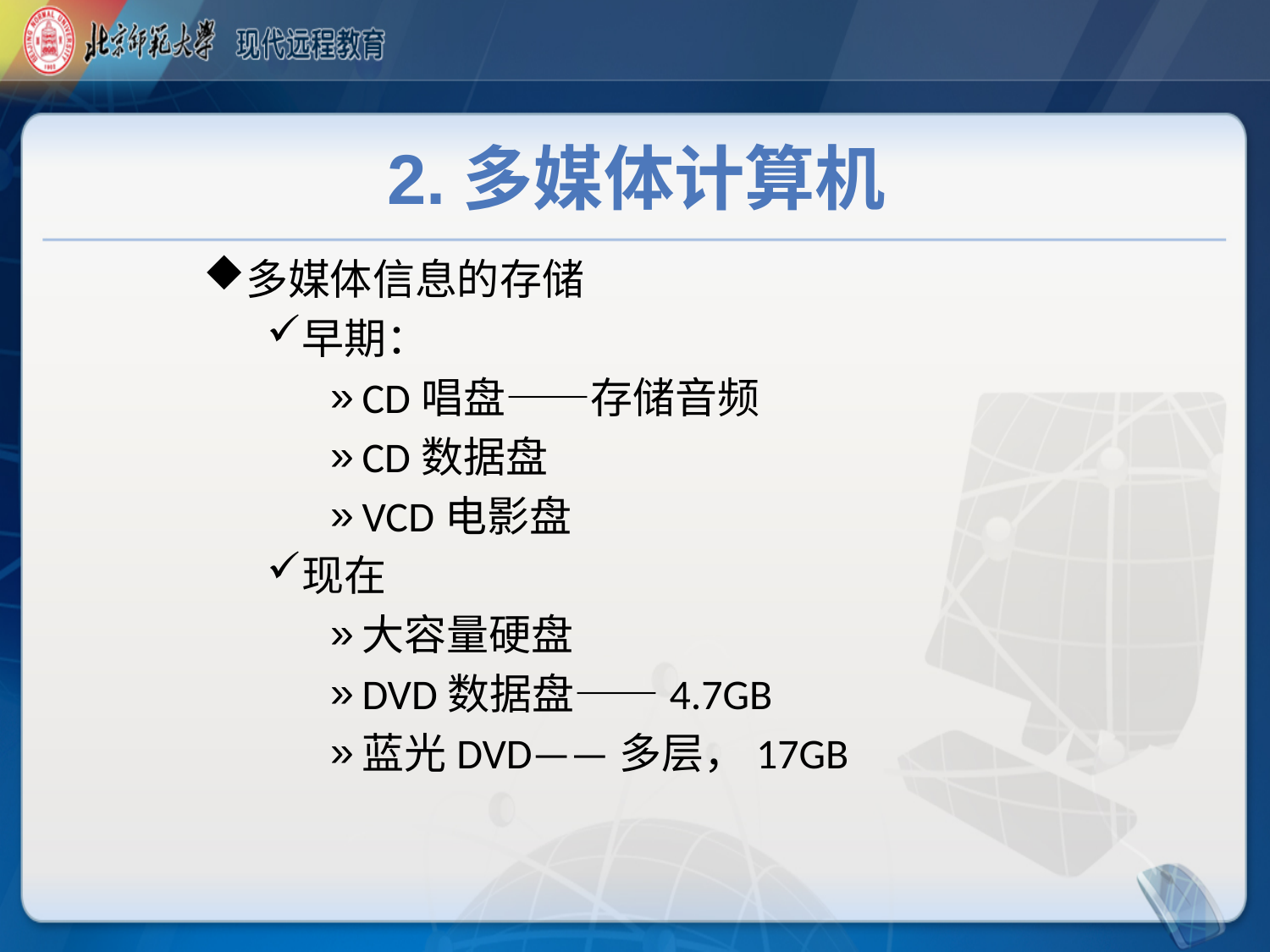

# 2.多媒体计算机
多媒体信息的存储
早期：
CD唱盘——存储音频
CD数据盘
VCD电影盘
现在
大容量硬盘
DVD数据盘——4.7GB
蓝光DVD——多层，17GB